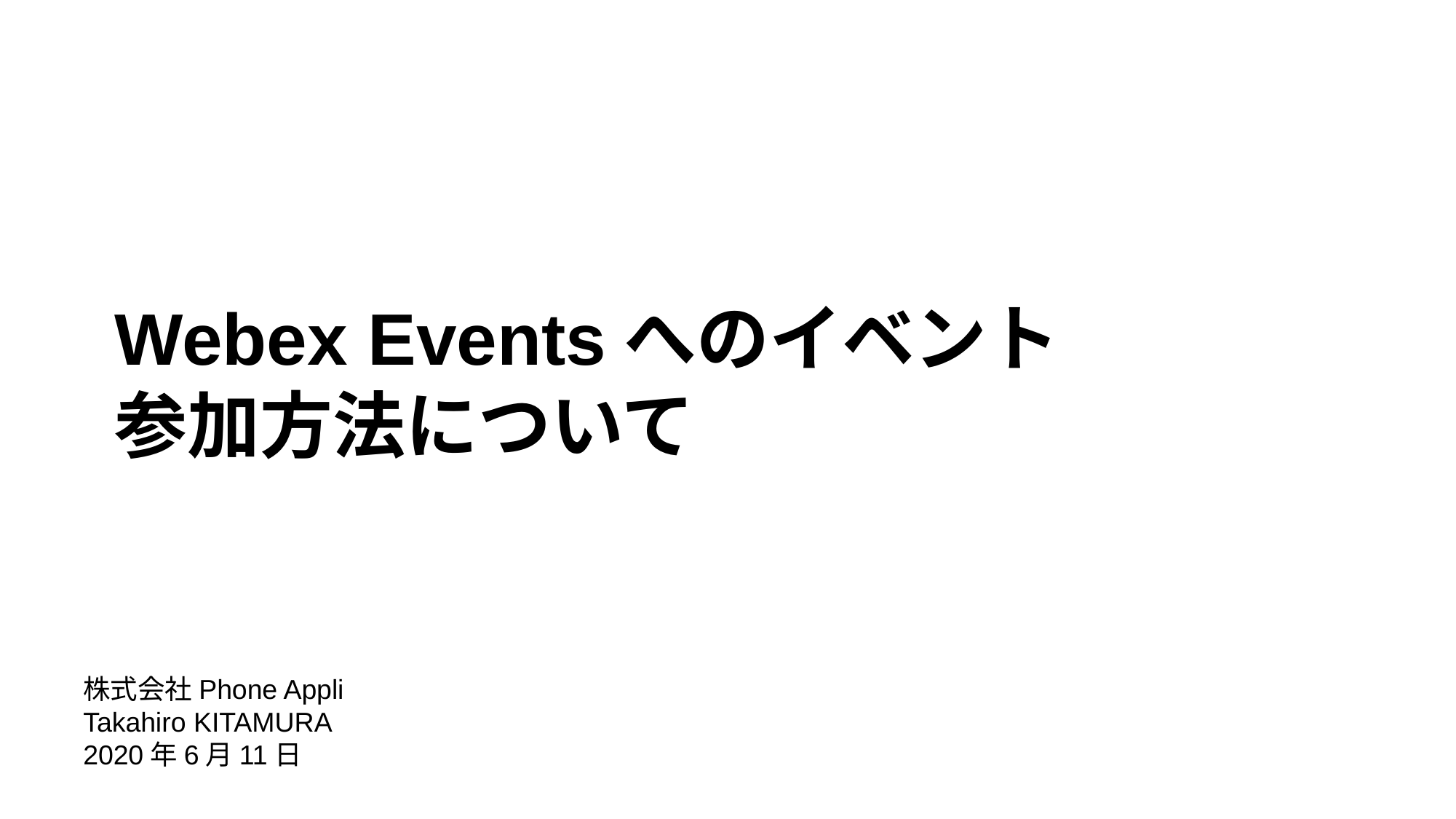

Webex Eventsへのイベント
参加方法について
株式会社Phone Appli
Takahiro KITAMURA
2020年6月11日